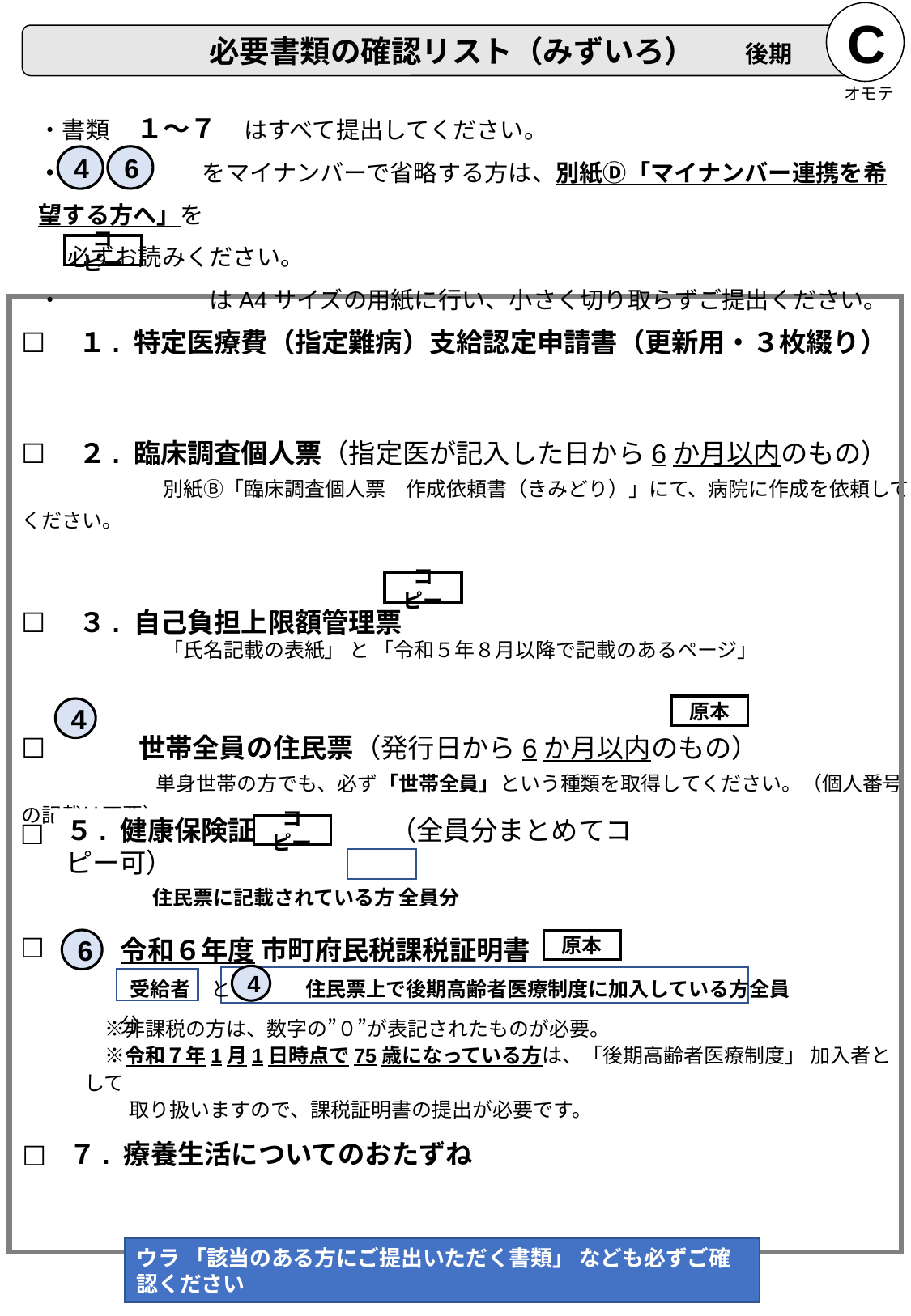

C
　　　必要書類の確認リスト（みずいろ）　　後期
オモテ
・書類　１～７　はすべて提出してください。
・　　　　   　 をマイナンバーで省略する方は、別紙Ⓓ「マイナンバー連携を希望する方へ」を
　 必ずお読みください。
・ 　　　　　　はA4サイズの用紙に行い、小さく切り取らずご提出ください。
6
4
コピー

☐　１. 特定医療費（指定難病）支給認定申請書（更新用・３枚綴り）

☐　２. 臨床調査個人票（指定医が記入した日から6か月以内のもの）
　　　　　　　別紙Ⓑ「臨床調査個人票　作成依頼書（きみどり）」にて、病院に作成を依頼してください。

☐　３. 自己負担上限額管理票
　　　　　　　「氏名記載の表紙」 と 「令和５年８月以降で記載のあるページ」

☐　　　 世帯全員の住民票（発行日から6か月以内のもの）
　　　　　　   単身世帯の方でも、必ず「世帯全員」という種類を取得してください。（個人番号の記載は不要）
コピー
原本
4
５. 健康保険証　　　　　（全員分まとめてコピー可）
　　　　住民票に記載されている方 全員分
☐
コピー

令和６年度 市町府民税課税証明書
 受給者　と　　   　住民票上で後期高齢者医療制度に加入している方全員　分
☐
6
原本
4

　※非課税の方は、数字の”０”が表記されたものが必要。
　※令和７年1月1日時点で75歳になっている方は、「後期高齢者医療制度」 加入者として
　　 取り扱いますので、課税証明書の提出が必要です。
７. 療養生活についてのおたずね
☐
ウラ 「該当のある方にご提出いただく書類」 なども必ずご確認ください